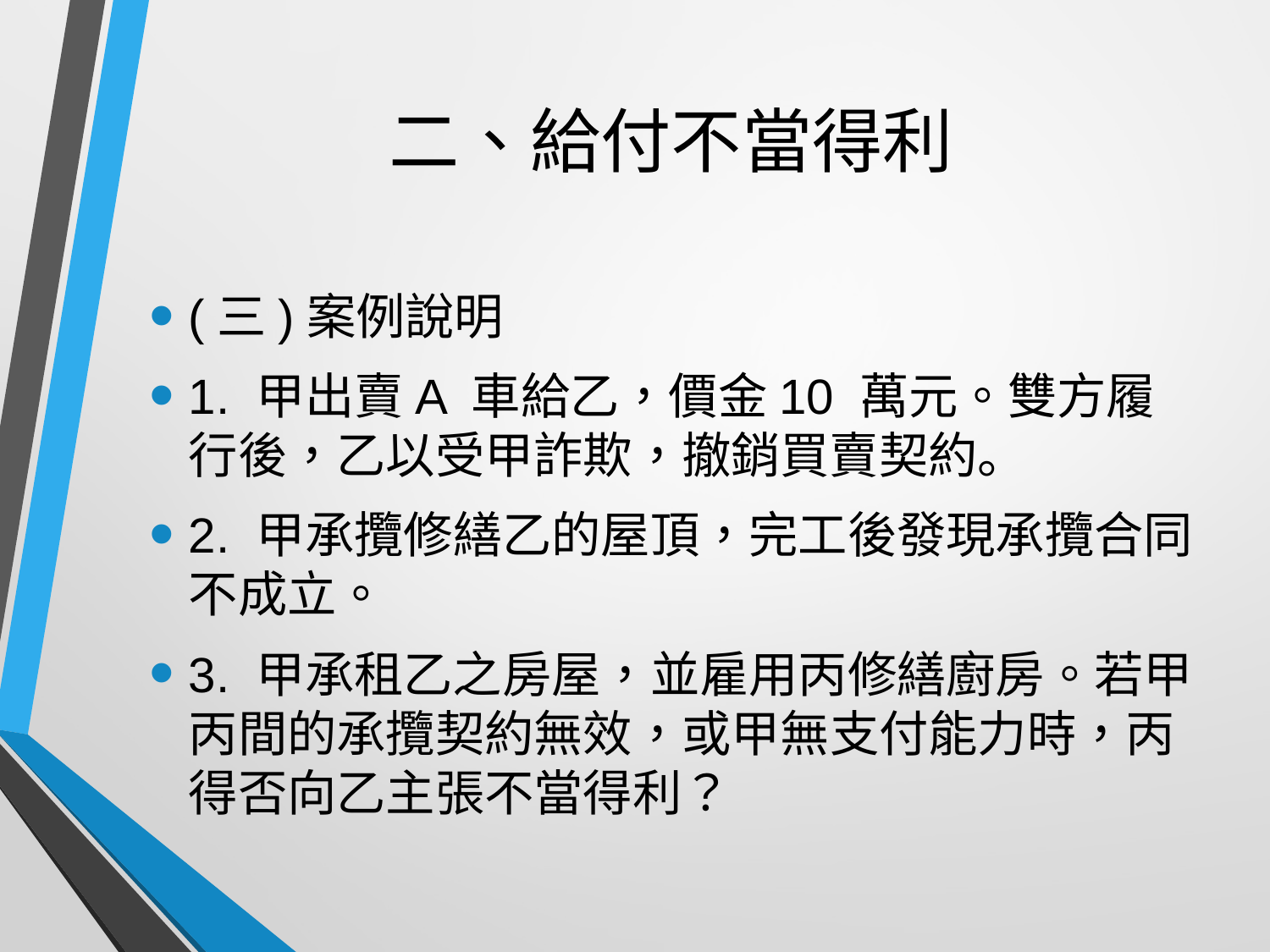

# 二、給付不當得利
(三)案例說明
1. 甲出賣A 車給乙，價金10 萬元。雙方履行後，乙以受甲詐欺，撤銷買賣契約。
2. 甲承攬修繕乙的屋頂，完工後發現承攬合同不成立。
3. 甲承租乙之房屋，並雇用丙修繕廚房。若甲丙間的承攬契約無效，或甲無支付能力時，丙得否向乙主張不當得利？